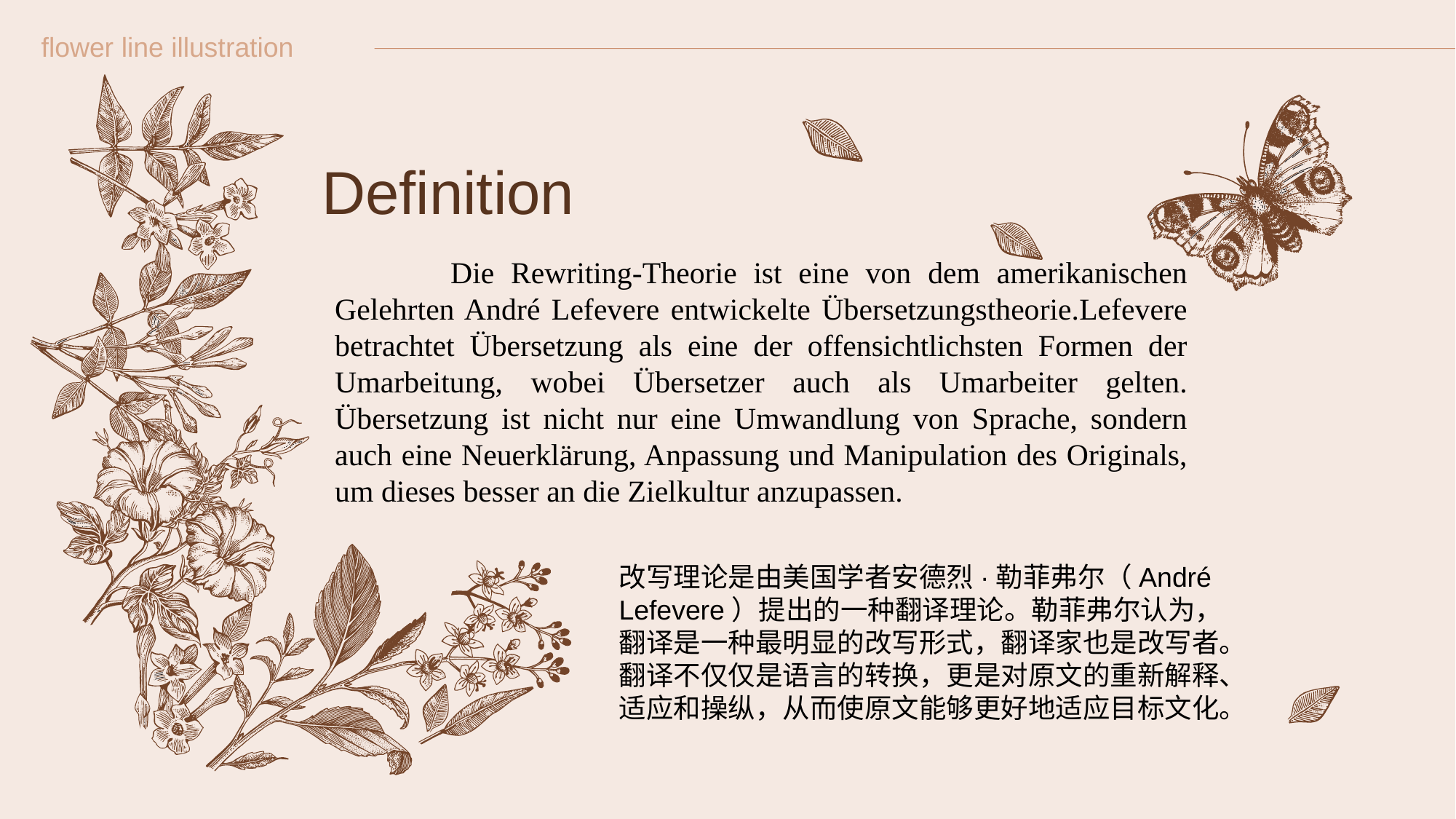

Definition

       Die Rewriting-Theorie ist eine von dem amerikanischen Gelehrten André Lefevere entwickelte Übersetzungstheorie.Lefevere betrachtet Übersetzung als eine der offensichtlichsten Formen der Umarbeitung, wobei Übersetzer auch als Umarbeiter gelten. Übersetzung ist nicht nur eine Umwandlung von Sprache, sondern auch eine Neuerklärung, Anpassung und Manipulation des Originals, um dieses besser an die Zielkultur anzupassen.

改写理论是由美国学者安德烈·勒菲弗尔（André Lefevere）提出的一种翻译理论。勒菲弗尔认为，翻译是一种最明显的改写形式，翻译家也是改写者。翻译不仅仅是语言的转换，更是对原文的重新解释、适应和操纵，从而使原文能够更好地适应目标文化。